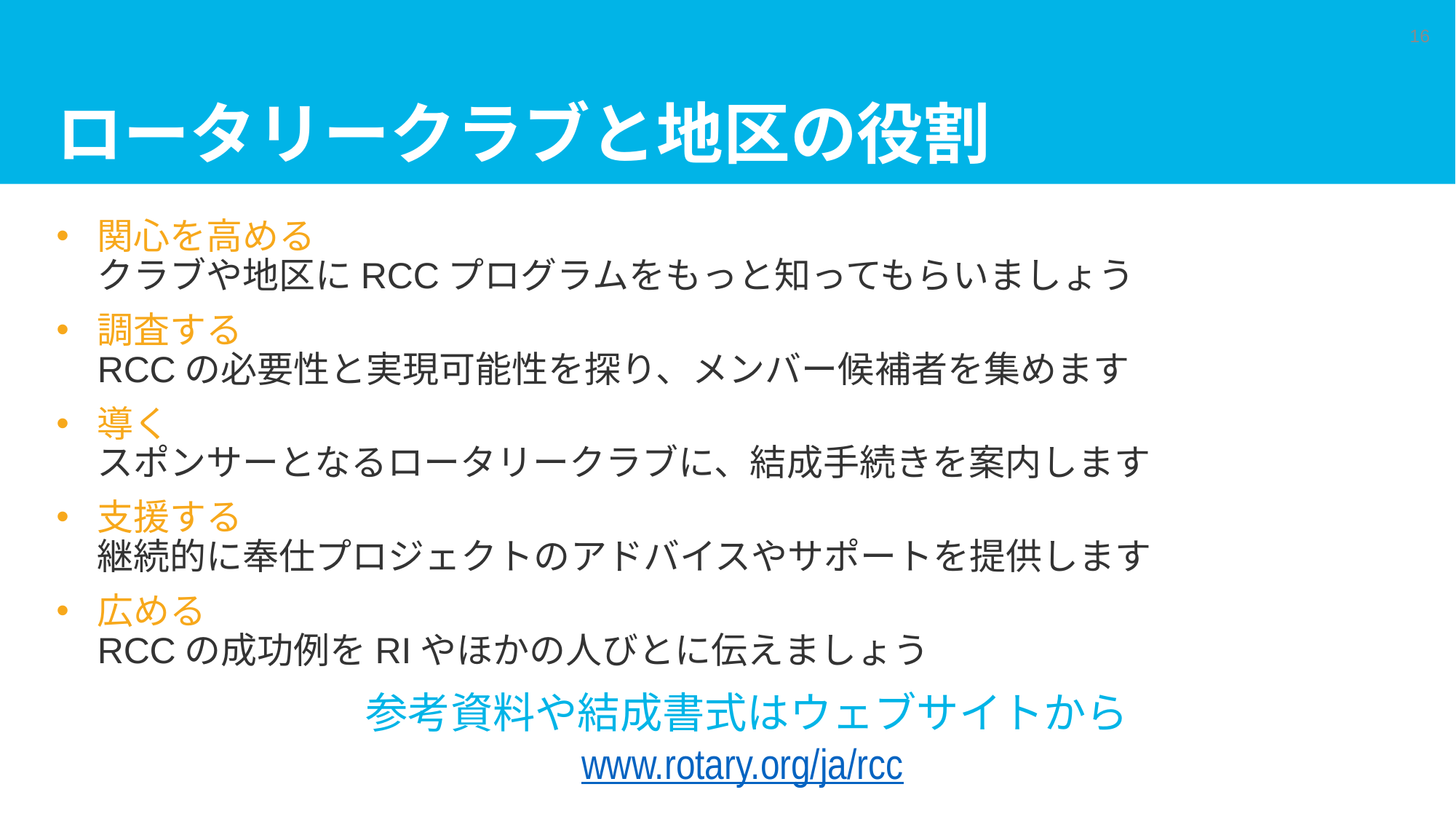

# ロータリークラブと地区の役割
16
関心を高める　
クラブや地区にRCCプログラムをもっと知ってもらいましょう
調査する　
RCCの必要性と実現可能性を探り、メンバー候補者を集めます
導く　
スポンサーとなるロータリークラブに、結成手続きを案内します
支援する　
継続的に奉仕プロジェクトのアドバイスやサポートを提供します
広める
RCCの成功例をRIやほかの人びとに伝えましょう

参考資料や結成書式はウェブサイトから
www.rotary.org/ja/rcc